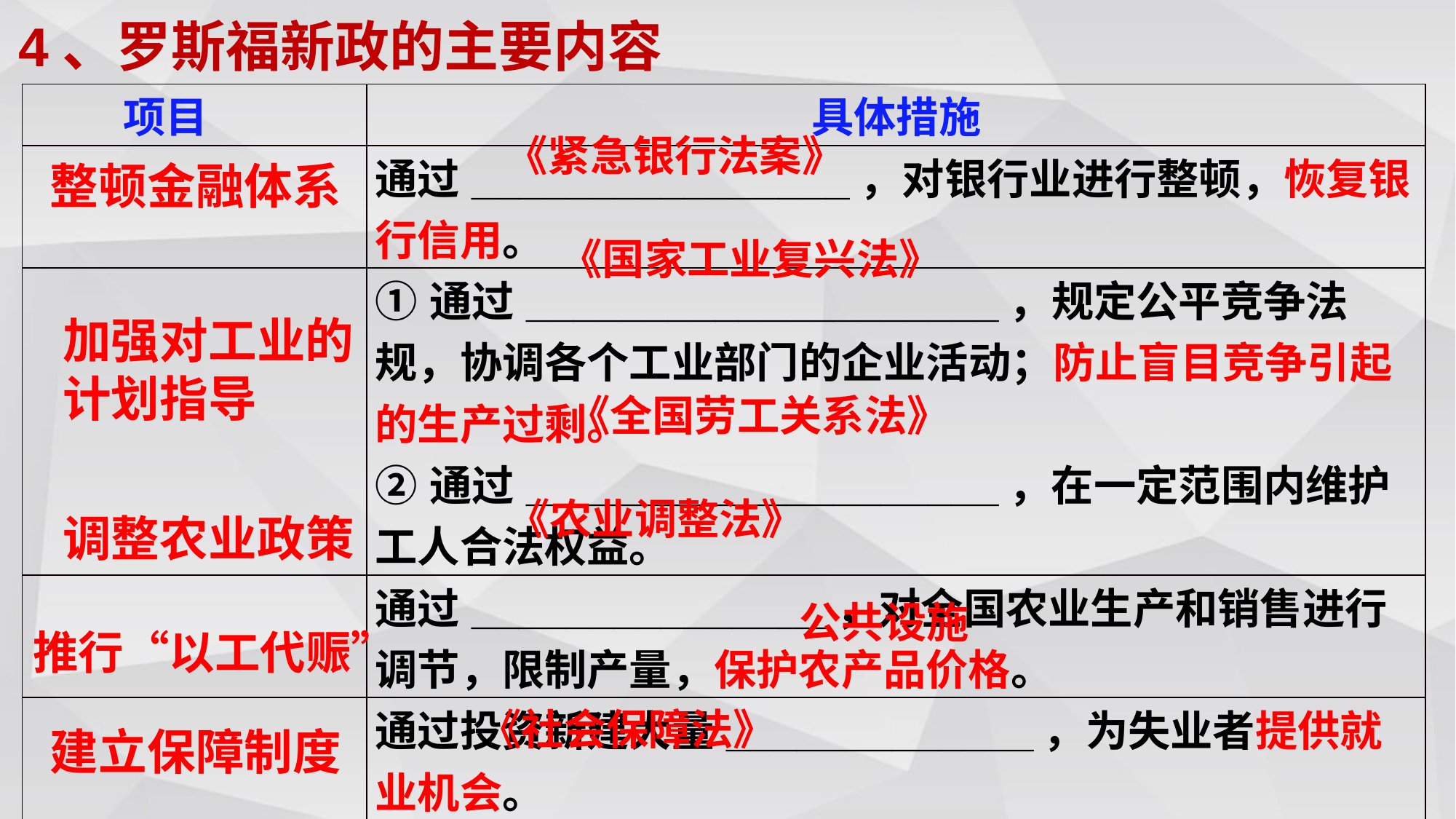

4、罗斯福新政的主要内容
| 项目 | 具体措施 |
| --- | --- |
|  | 通过\_\_\_\_\_\_\_\_\_\_\_\_\_\_\_\_，对银行业进行整顿，恢复银行信用。 |
|  | ①通过\_\_\_\_\_\_\_\_\_\_\_\_\_\_\_\_\_\_\_\_，规定公平竞争法规，协调各个工业部门的企业活动；防止盲目竞争引起的生产过剩。 ②通过\_\_\_\_\_\_\_\_\_\_\_\_\_\_\_\_\_\_\_\_，在一定范围内维护工人合法权益。 |
|  | 通过\_\_\_\_\_\_\_\_\_\_\_\_\_\_\_，对全国农业生产和销售进行调节，限制产量，保护农产品价格。 |
|  | 通过投资新建大量\_\_\_\_\_\_\_\_\_\_\_\_\_，为失业者提供就业机会。 |
|  | 通过\_\_\_\_\_\_\_\_\_\_\_\_\_\_，建立社会保障制度;建立应急的救济机构等，稳定社会秩序。 |
《紧急银行法案》
整顿金融体系
《国家工业复兴法》
加强对工业的计划指导
《全国劳工关系法》
《农业调整法》
调整农业政策
公共设施
推行“以工代赈”
《社会保障法》
建立保障制度